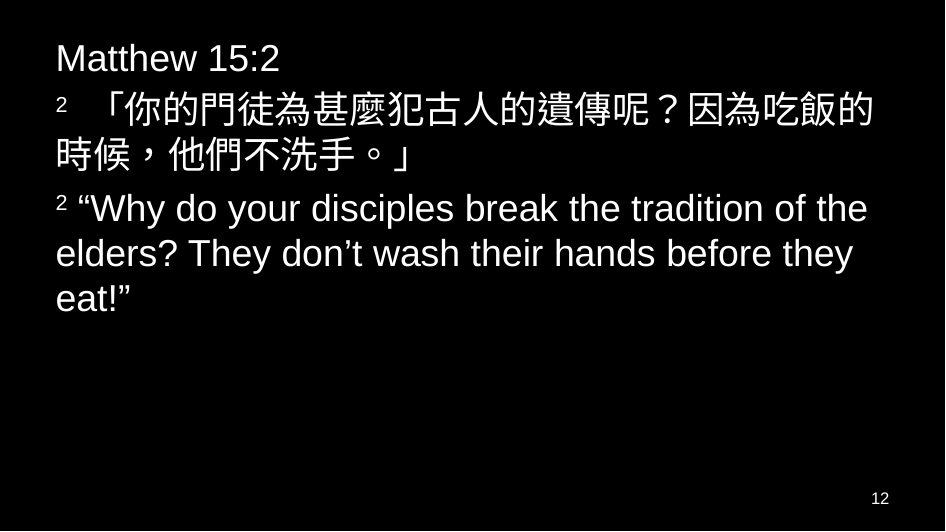

Matthew 15:2
2 「你的門徒為甚麼犯古人的遺傳呢？因為吃飯的時候，他們不洗手。」
2 “Why do your disciples break the tradition of the elders? They don’t wash their hands before they eat!”

12